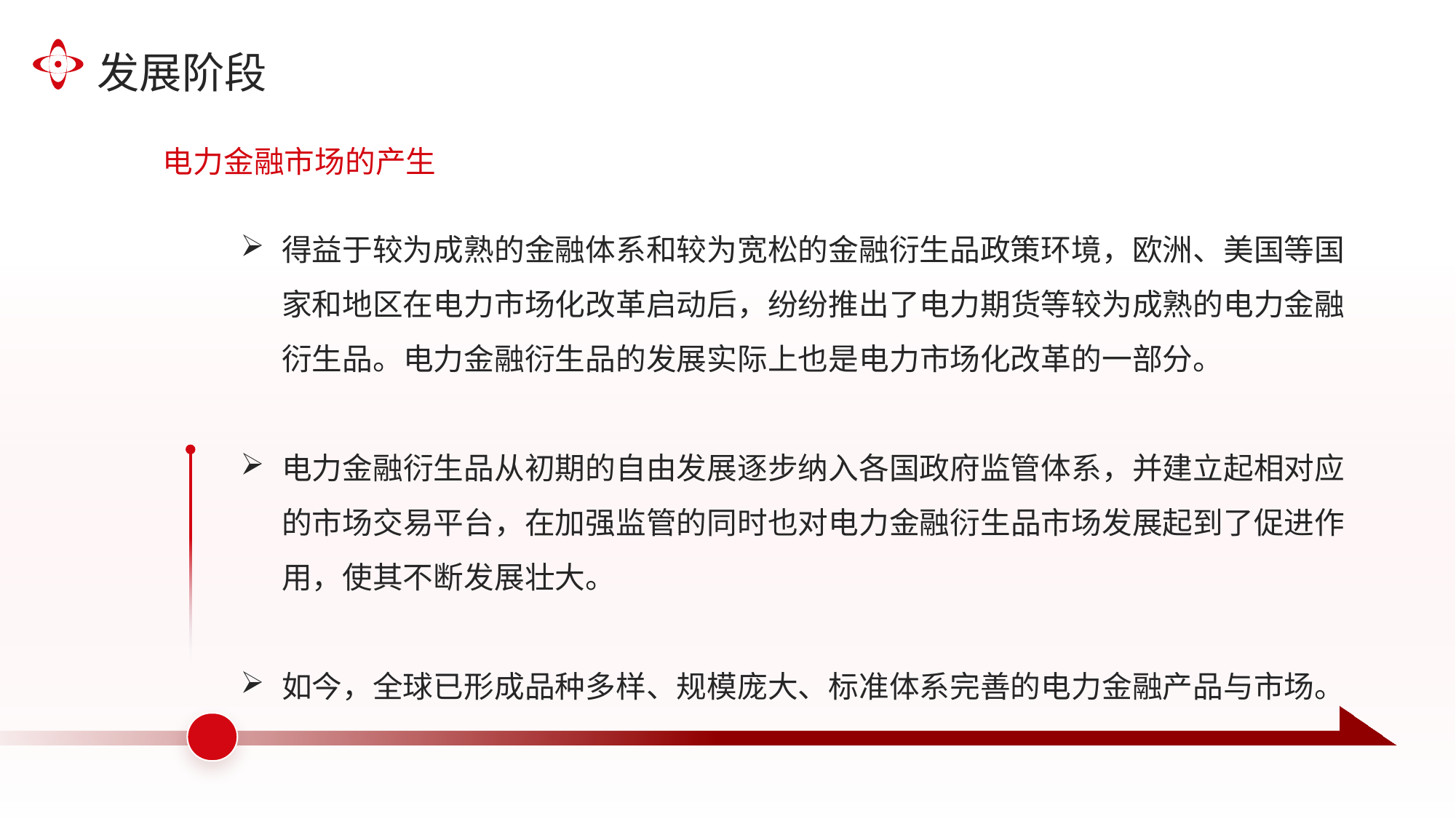

发展阶段

电力金融市场的产生
得益于较为成熟的金融体系和较为宽松的金融衍生品政策环境，欧洲、美国等国家和地区在电力市场化改革启动后，纷纷推出了电力期货等较为成熟的电力金融衍生品。电力金融衍生品的发展实际上也是电力市场化改革的一部分。

电力金融衍生品从初期的自由发展逐步纳入各国政府监管体系，并建立起相对应的市场交易平台，在加强监管的同时也对电力金融衍生品市场发展起到了促进作用，使其不断发展壮大。

如今，全球已形成品种多样、规模庞大、标准体系完善的电力金融产品与市场。